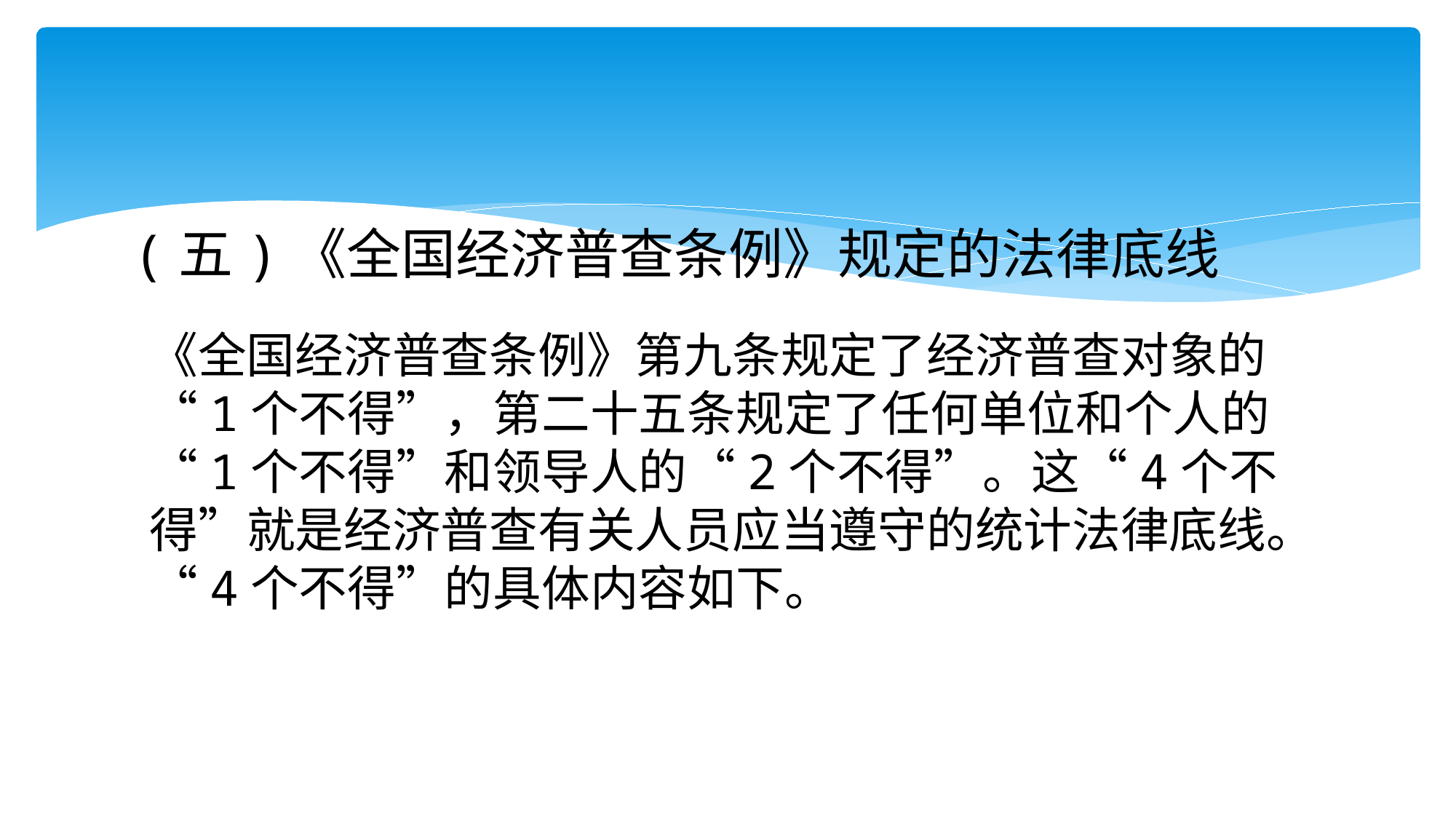

# (五)《全国经济普查条例》规定的法律底线
《全国经济普查条例》第九条规定了经济普查对象的“1个不得”，第二十五条规定了任何单位和个人的“1个不得”和领导人的“2个不得”。这“4个不得”就是经济普查有关人员应当遵守的统计法律底线。“4个不得”的具体内容如下。